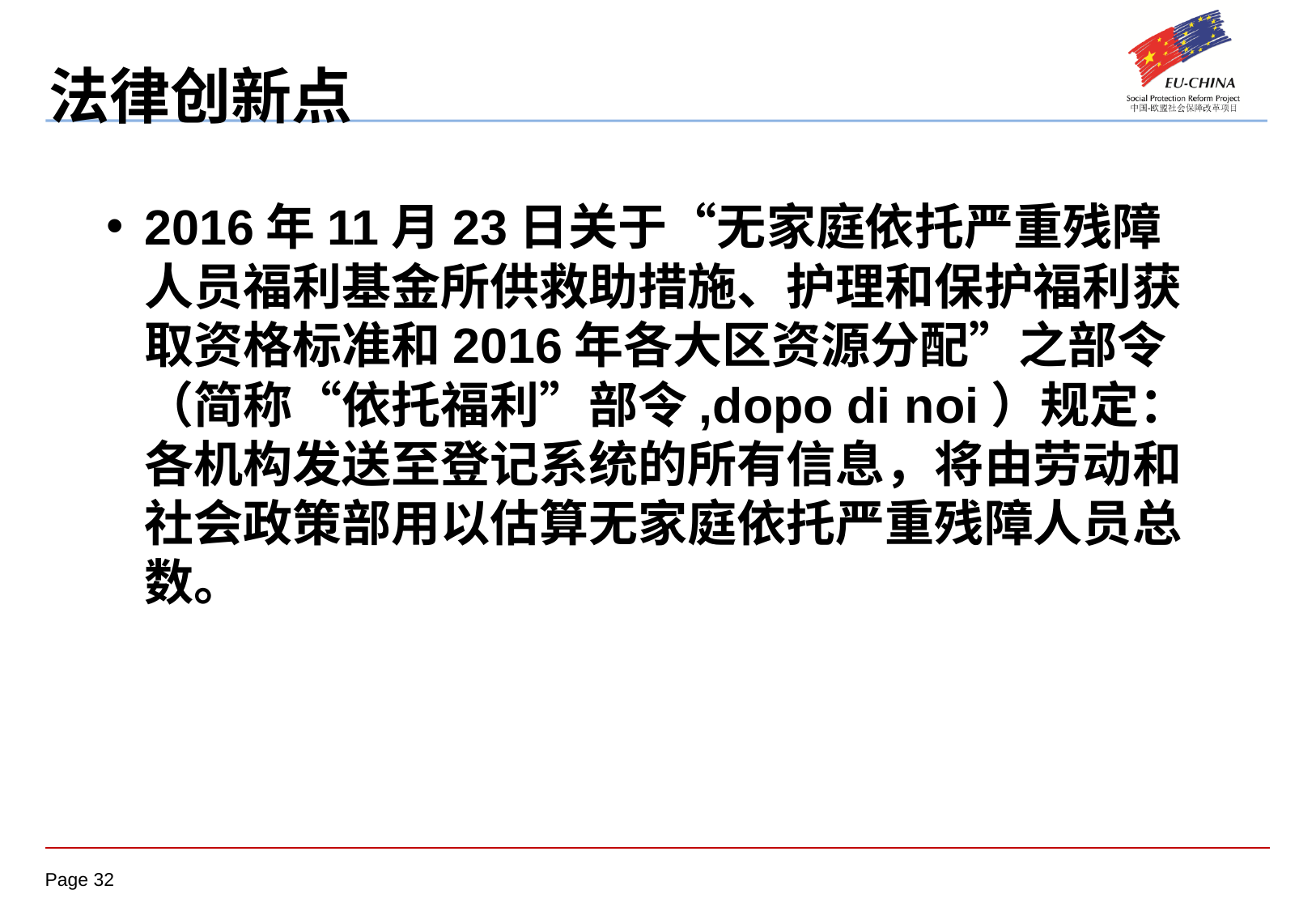

法律创新点
2016年11月23日关于“无家庭依托严重残障人员福利基金所供救助措施、护理和保护福利获取资格标准和2016年各大区资源分配”之部令（简称“依托福利”部令,dopo di noi）规定：各机构发送至登记系统的所有信息，将由劳动和社会政策部用以估算无家庭依托严重残障人员总数。